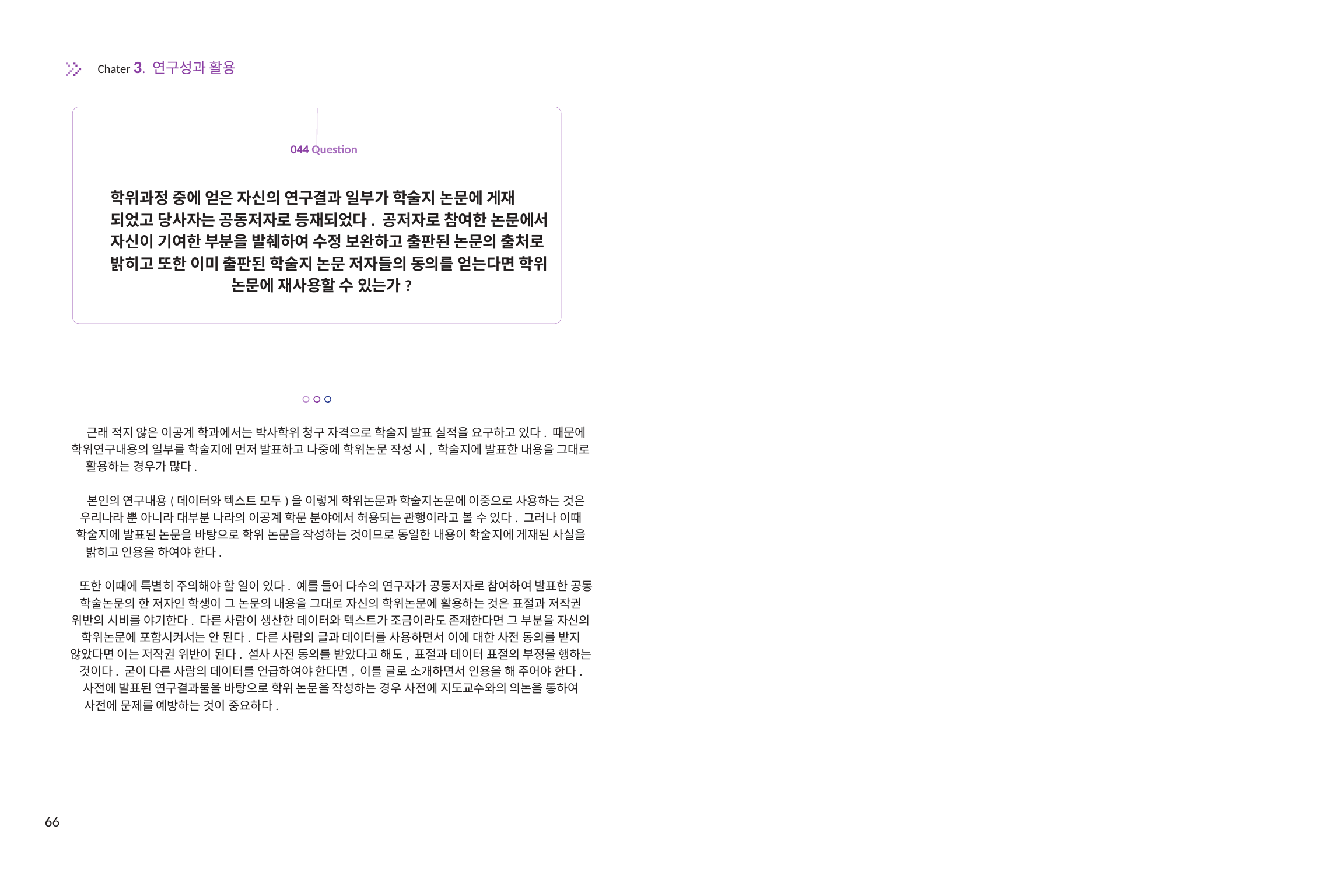

Chater 3. 연구성과 활용

044 Question

학위과정 중에 얻은 자신의 연구결과 일부가 학술지 논문에 게재
되었고 당사자는 공동저자로 등재되었다. 공저자로 참여한 논문에서
자신이 기여한 부분을 발췌하여 수정 보완하고 출판된 논문의 출처로
밝히고 또한 이미 출판된 학술지 논문 저자들의 동의를 얻는다면 학위
논문에 재사용할 수 있는가?

근래 적지 않은 이공계 학과에서는 박사학위 청구 자격으로 학술지 발표 실적을 요구하고 있다. 때문에
학위연구내용의 일부를 학술지에 먼저 발표하고 나중에 학위논문 작성 시, 학술지에 발표한 내용을 그대로
활용하는 경우가 많다.
본인의 연구내용(데이터와 텍스트 모두)을 이렇게 학위논문과 학술지논문에 이중으로 사용하는 것은
우리나라 뿐 아니라 대부분 나라의 이공계 학문 분야에서 허용되는 관행이라고 볼 수 있다. 그러나 이때
학술지에 발표된 논문을 바탕으로 학위 논문을 작성하는 것이므로 동일한 내용이 학술지에 게재된 사실을
밝히고 인용을 하여야 한다.
또한 이때에 특별히 주의해야 할 일이 있다. 예를 들어 다수의 연구자가 공동저자로 참여하여 발표한 공동
학술논문의 한 저자인 학생이 그 논문의 내용을 그대로 자신의 학위논문에 활용하는 것은 표절과 저작권
위반의 시비를 야기한다. 다른 사람이 생산한 데이터와 텍스트가 조금이라도 존재한다면 그 부분을 자신의
학위논문에 포함시켜서는 안 된다. 다른 사람의 글과 데이터를 사용하면서 이에 대한 사전 동의를 받지
않았다면 이는 저작권 위반이 된다. 설사 사전 동의를 받았다고 해도, 표절과 데이터 표절의 부정을 행하는
것이다. 굳이 다른 사람의 데이터를 언급하여야 한다면, 이를 글로 소개하면서 인용을 해 주어야 한다.
사전에 발표된 연구결과물을 바탕으로 학위 논문을 작성하는 경우 사전에 지도교수와의 의논을 통하여
사전에 문제를 예방하는 것이 중요하다.
66